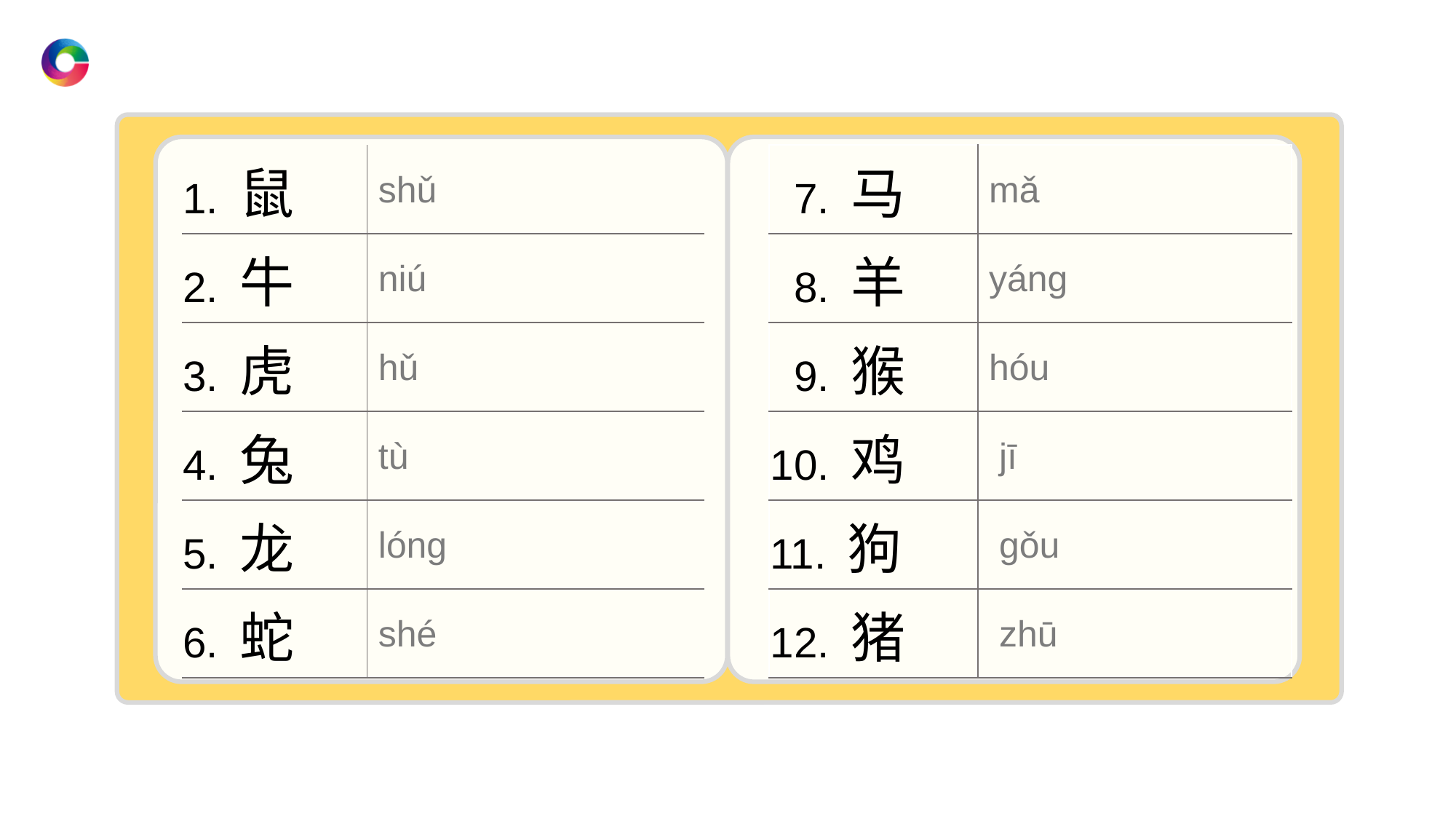

| 1. 鼠 | shǔ |
| --- | --- |
| 2. 牛 | niú |
| 3. 虎 | hǔ |
| 4. 兔 | tù |
| 5. 龙 | lónɡ |
| 6. 蛇 | shé |
| 7. 马 | mǎ |
| --- | --- |
| 8. 羊 | yánɡ |
| 9. 猴 | hóu |
| 10. 鸡 | jī |
| 11. 狗 | ɡǒu |
| 12. 猪 | zhū |